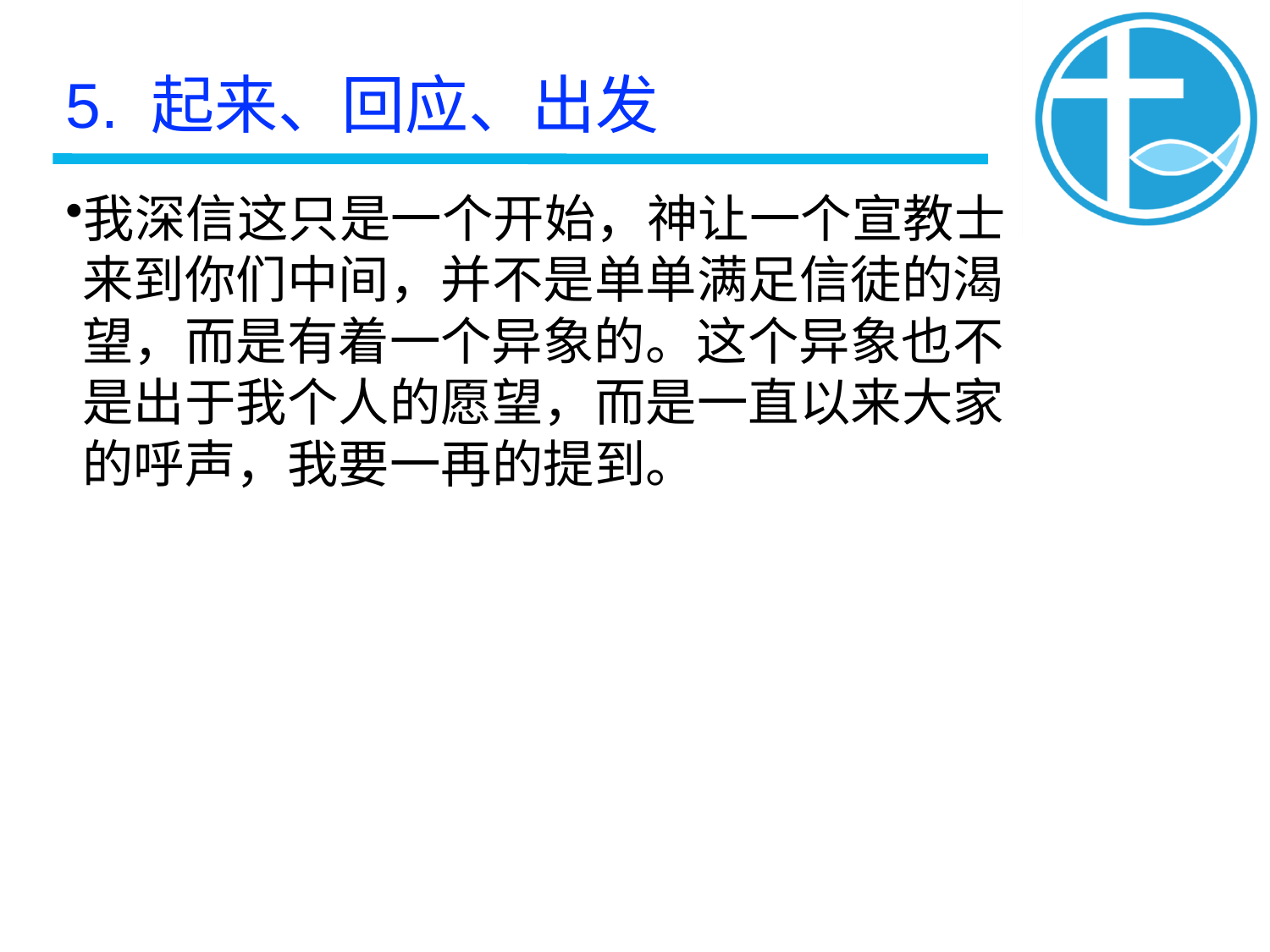

5. 起来、回应、出发
我深信这只是一个开始，神让一个宣教士来到你们中间，并不是单单满足信徒的渴望，而是有着一个异象的。这个异象也不是出于我个人的愿望，而是一直以来大家的呼声，我要一再的提到。